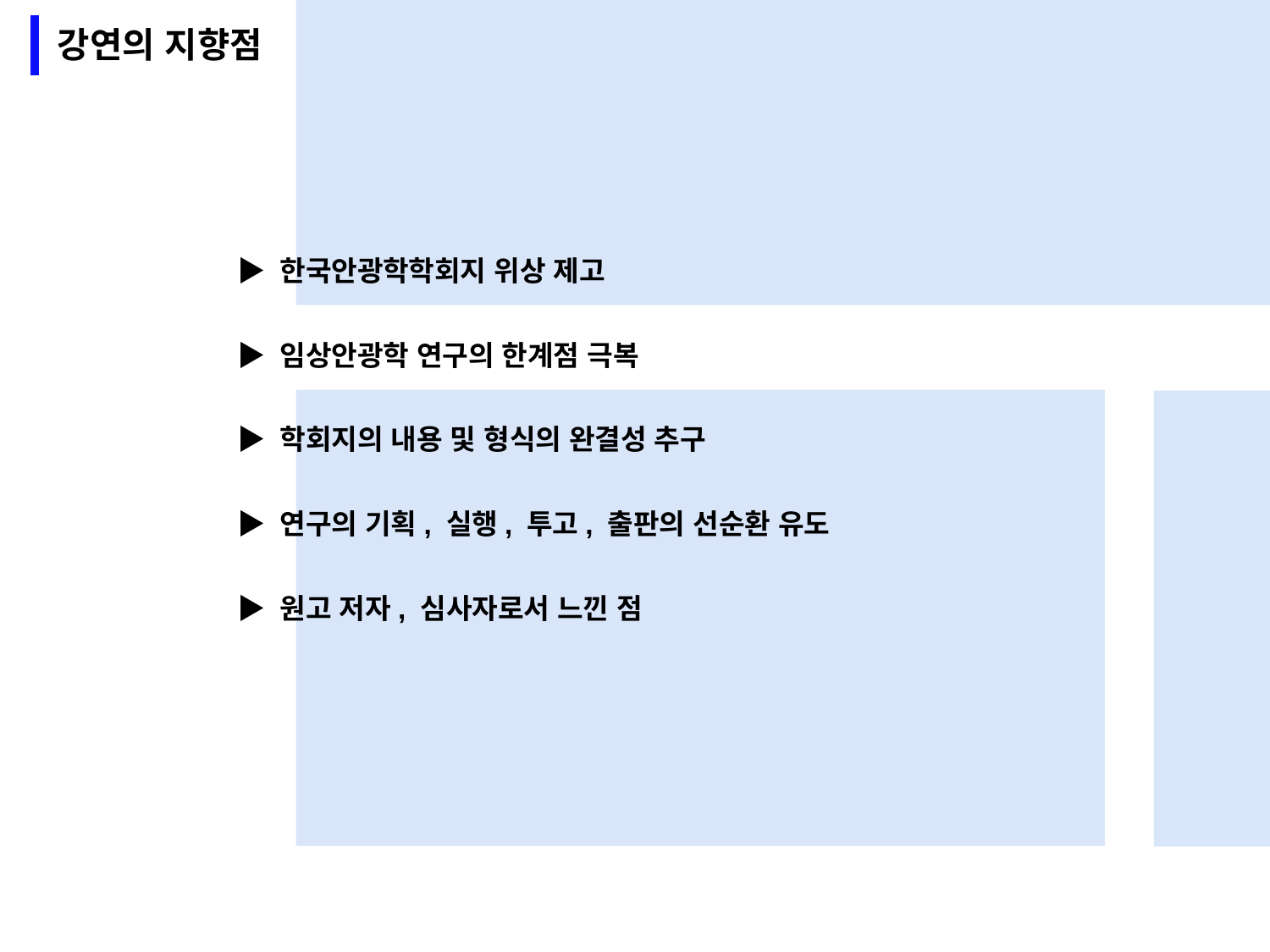

강연의 지향점
▶ 한국안광학학회지 위상 제고
▶ 임상안광학 연구의 한계점 극복
▶ 학회지의 내용 및 형식의 완결성 추구
▶ 연구의 기획, 실행, 투고, 출판의 선순환 유도
▶ 원고 저자, 심사자로서 느낀 점